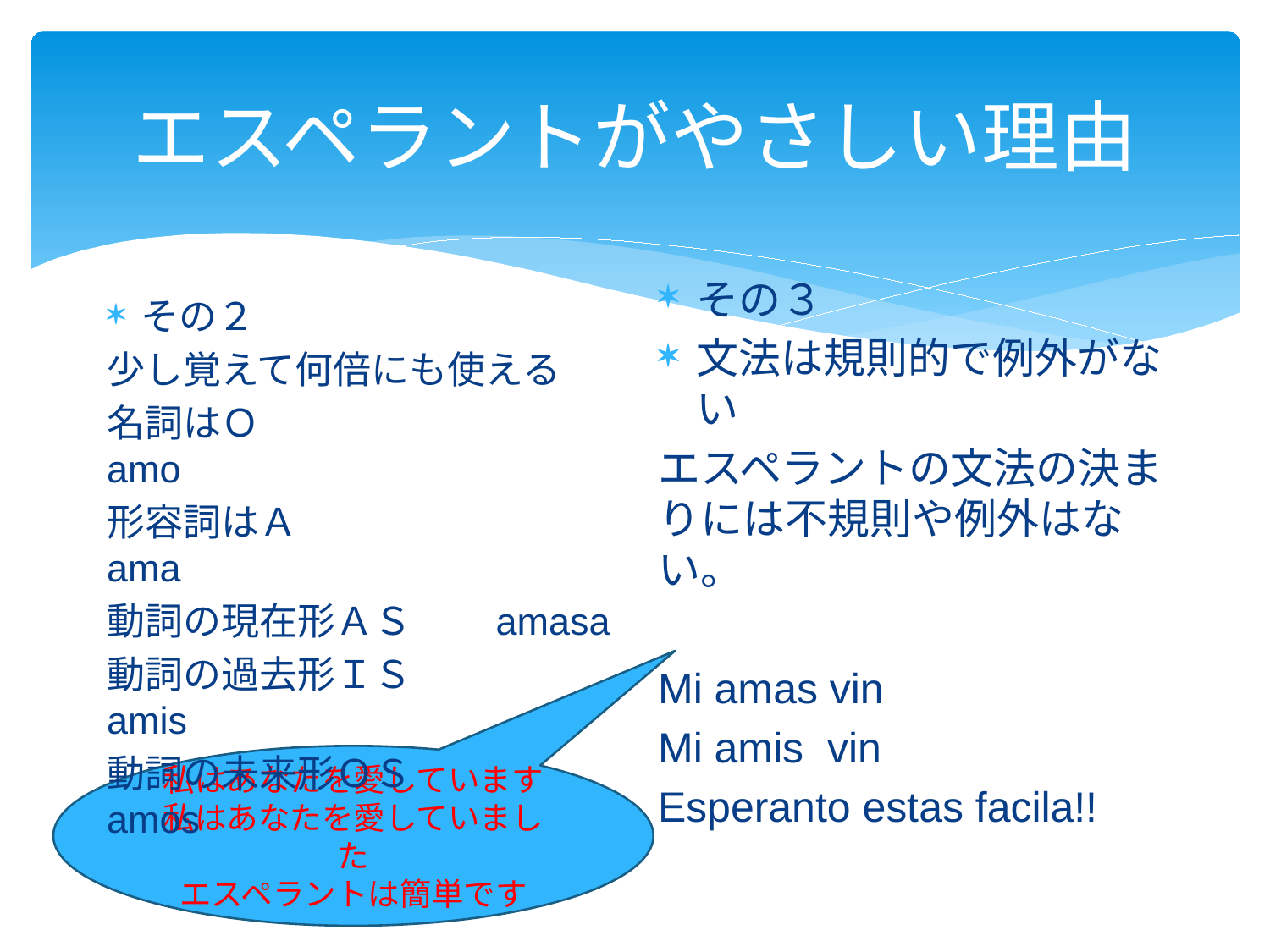

# エスペラントがやさしい理由
その３
文法は規則的で例外がない
エスペラントの文法の決まりには不規則や例外はない。

Mi amas vin
Mi amis  vin
Esperanto estas facila!!
その２
少し覚えて何倍にも使える
名詞はＯ　　　　　　　　　amo
形容詞はＡ　　　　　　　ama
動詞の現在形ＡＳ　　amasa
動詞の過去形ＩＳ　　　amis
動詞の未来形ＯＳ　　　amos
私はあなたを愛しています
私はあなたを愛していました
エスペラントは簡単です